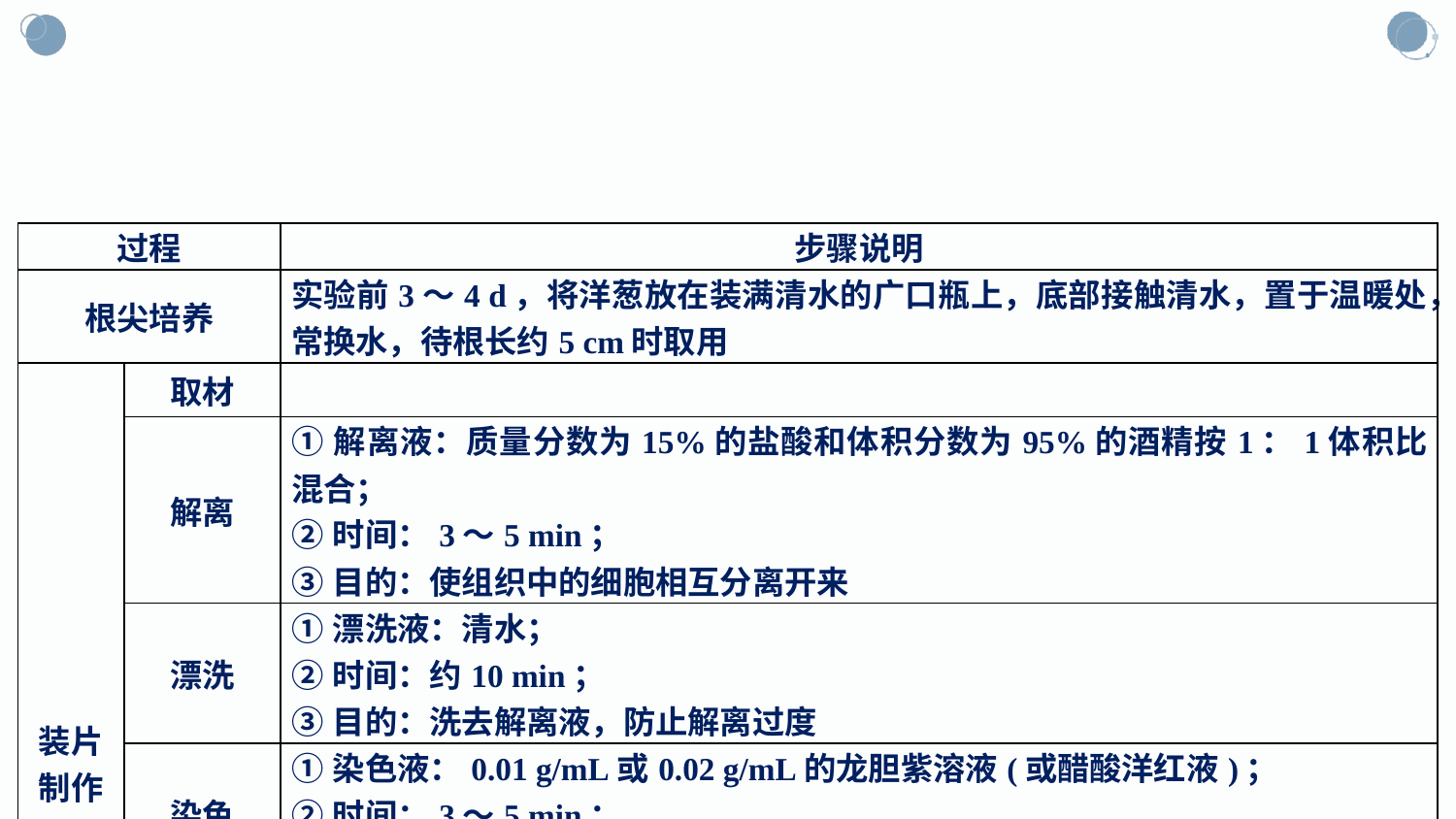

| 过程 |  | 步骤说明 |
| --- | --- | --- |
| 根尖培养 |  | 实验前3～4 d，将洋葱放在装满清水的广口瓶上，底部接触清水，置于温暖处，常换水，待根长约5 cm时取用 |
| 装片制作 | 取材 |  |
|  | 解离 | ①解离液：质量分数为15%的盐酸和体积分数为95%的酒精按1：1体积比混合； ②时间：3～5 min； ③目的：使组织中的细胞相互分离开来 |
|  | 漂洗 | ①漂洗液：清水； ②时间：约10 min； ③目的：洗去解离液，防止解离过度 |
|  | 染色 | ①染色液：0.01 g/mL或0.02 g/mL的龙胆紫溶液(或醋酸洋红液)； ②时间：3～5 min； ③目的：使染色体(或染色质)着色 |
|  | 制片 | 用镊子将处理过的根尖放在载玻片上，加一滴清水，并用镊子尖把根尖弄碎，盖上盖玻片，在盖玻片上再加一片载玻片，然后用拇指轻轻地按压载玻片 |
|  | 观察 | 先低倍镜观察：找到分生区细胞(正方形、排列紧密)； 后高倍镜观察：找出各时期细胞，观察特点并记录各时期的细胞数目 |
|  | 绘图 | 中期细胞绘图要点：植物细胞形态近正方形，着丝点排列在赤道板上；有染色单体、纺锤体；无核膜、核仁和中心体 |